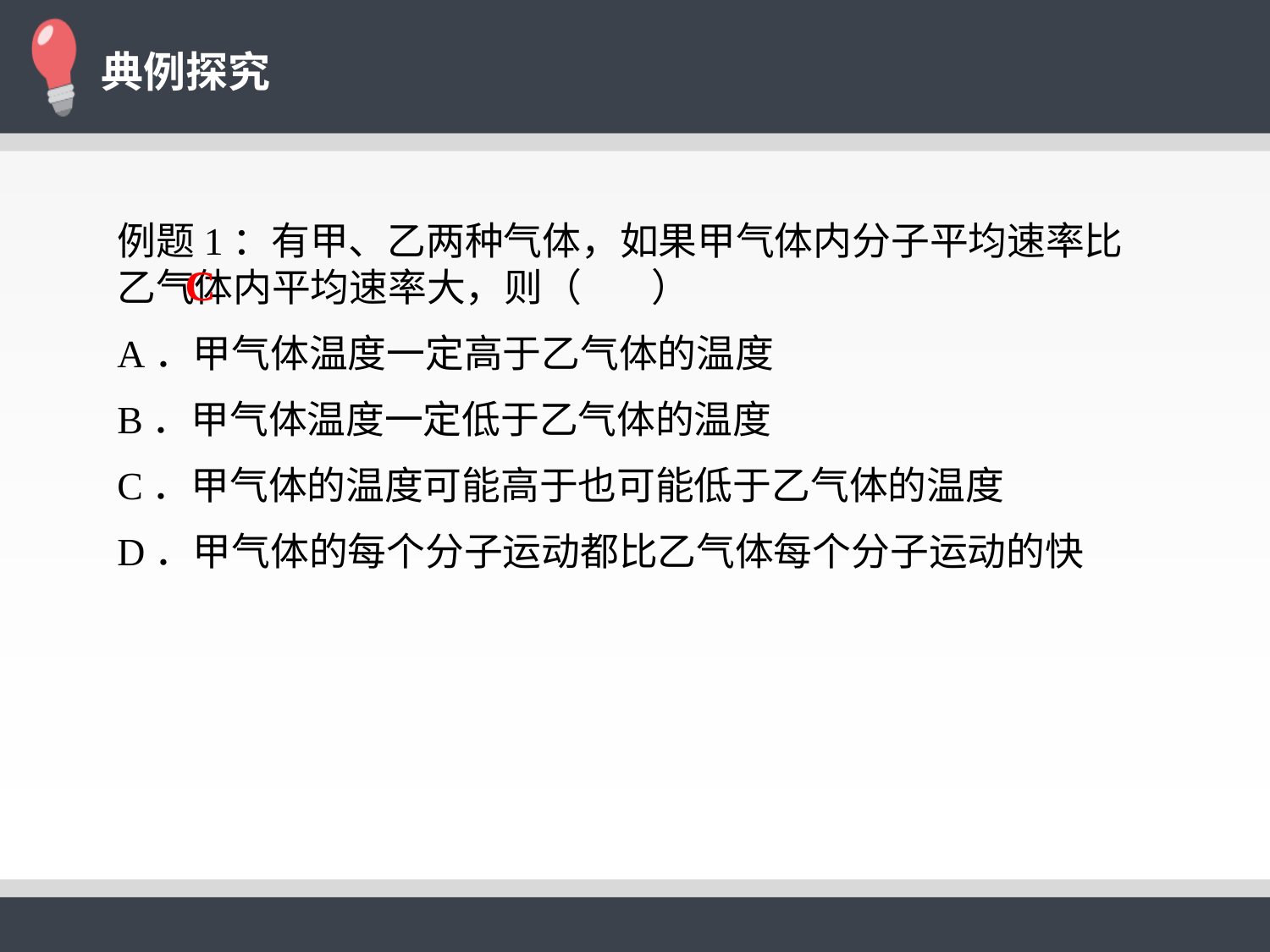

例题1：有甲、乙两种气体，如果甲气体内分子平均速率比乙气体内平均速率大，则（        ）
A．甲气体温度一定高于乙气体的温度
B．甲气体温度一定低于乙气体的温度
C．甲气体的温度可能高于也可能低于乙气体的温度
D．甲气体的每个分子运动都比乙气体每个分子运动的快
C